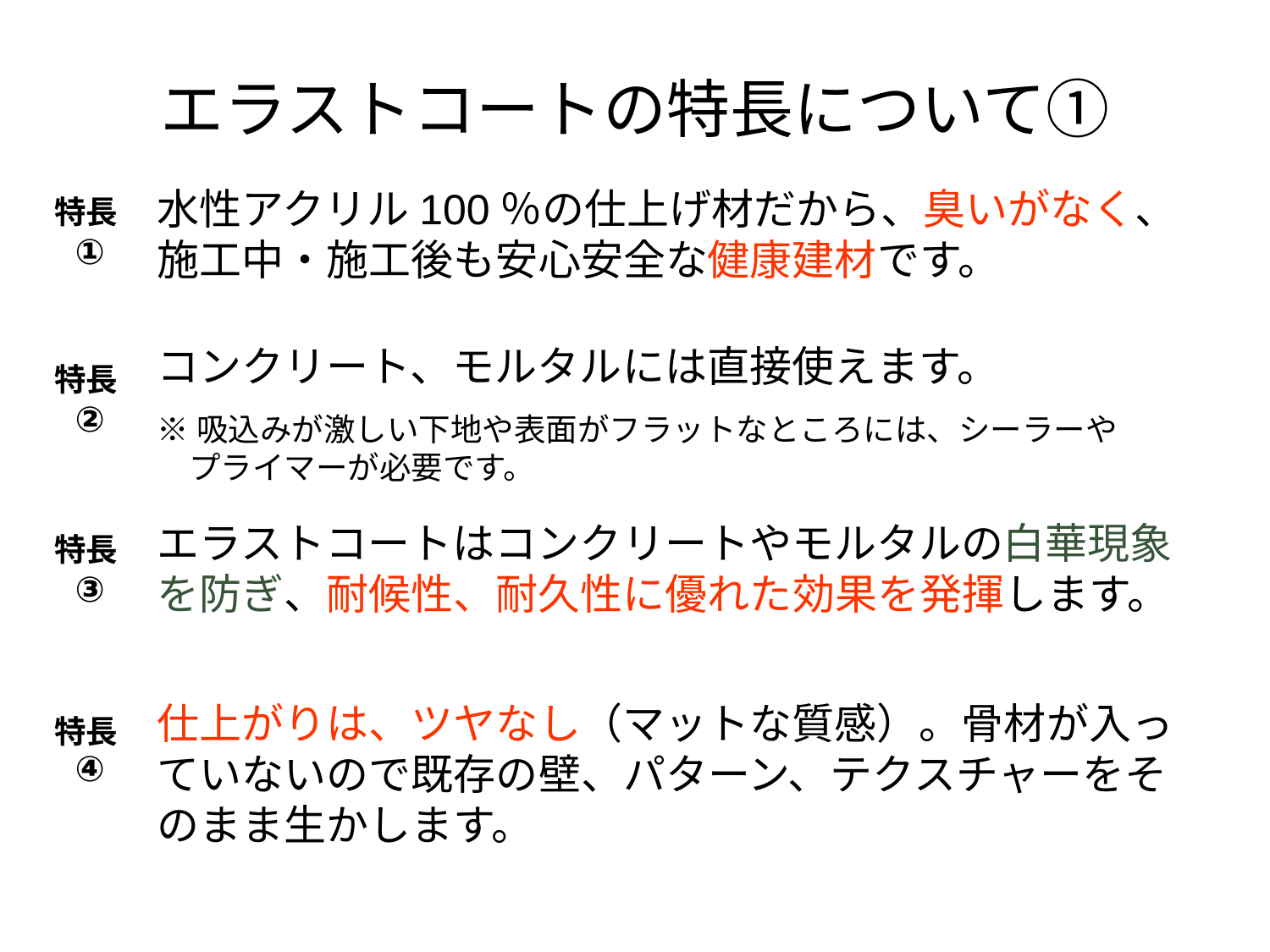

# エラストコートの特長について①
水性アクリル100％の仕上げ材だから、臭いがなく、施工中・施工後も安心安全な健康建材です。
特長
①
コンクリート、モルタルには直接使えます。
※吸込みが激しい下地や表面がフラットなところには、シーラーや
　プライマーが必要です。
特長
②
エラストコートはコンクリートやモルタルの白華現象を防ぎ、耐候性、耐久性に優れた効果を発揮します。
特長
③
仕上がりは、ツヤなし（マットな質感）。骨材が入っていないので既存の壁、パターン、テクスチャーをそのまま生かします。
特長
④